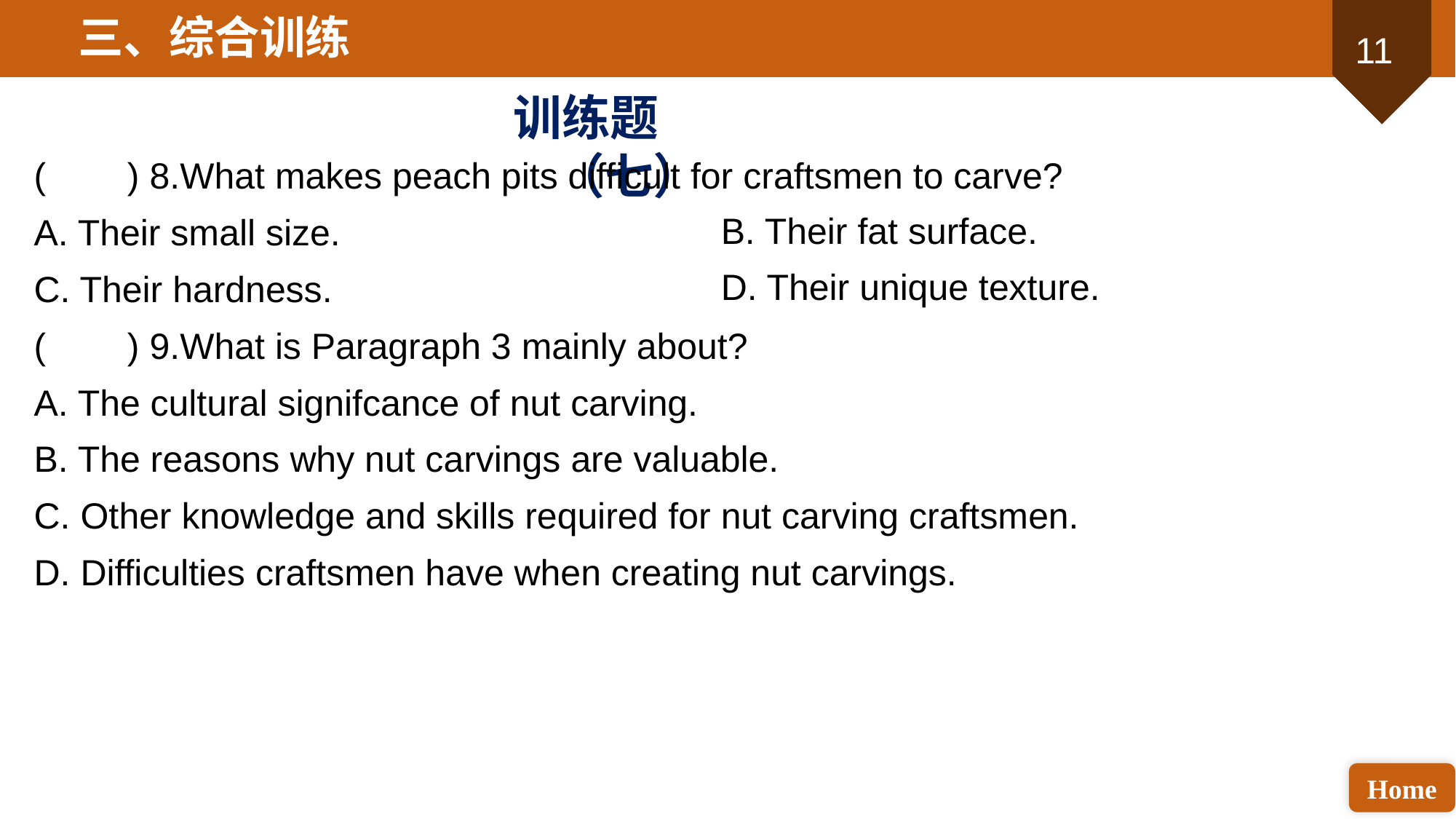

三、综合训练
训练题（七）
(        ) 8.What makes peach pits difficult for craftsmen to carve?
A. Their small size.
C. Their hardness.
(        ) 9.What is Paragraph 3 mainly about?
A. The cultural signifcance of nut carving.
B. The reasons why nut carvings are valuable.
C. Other knowledge and skills required for nut carving craftsmen.
D. Difficulties craftsmen have when creating nut carvings.

B. Their fat surface.
D. Their unique texture.